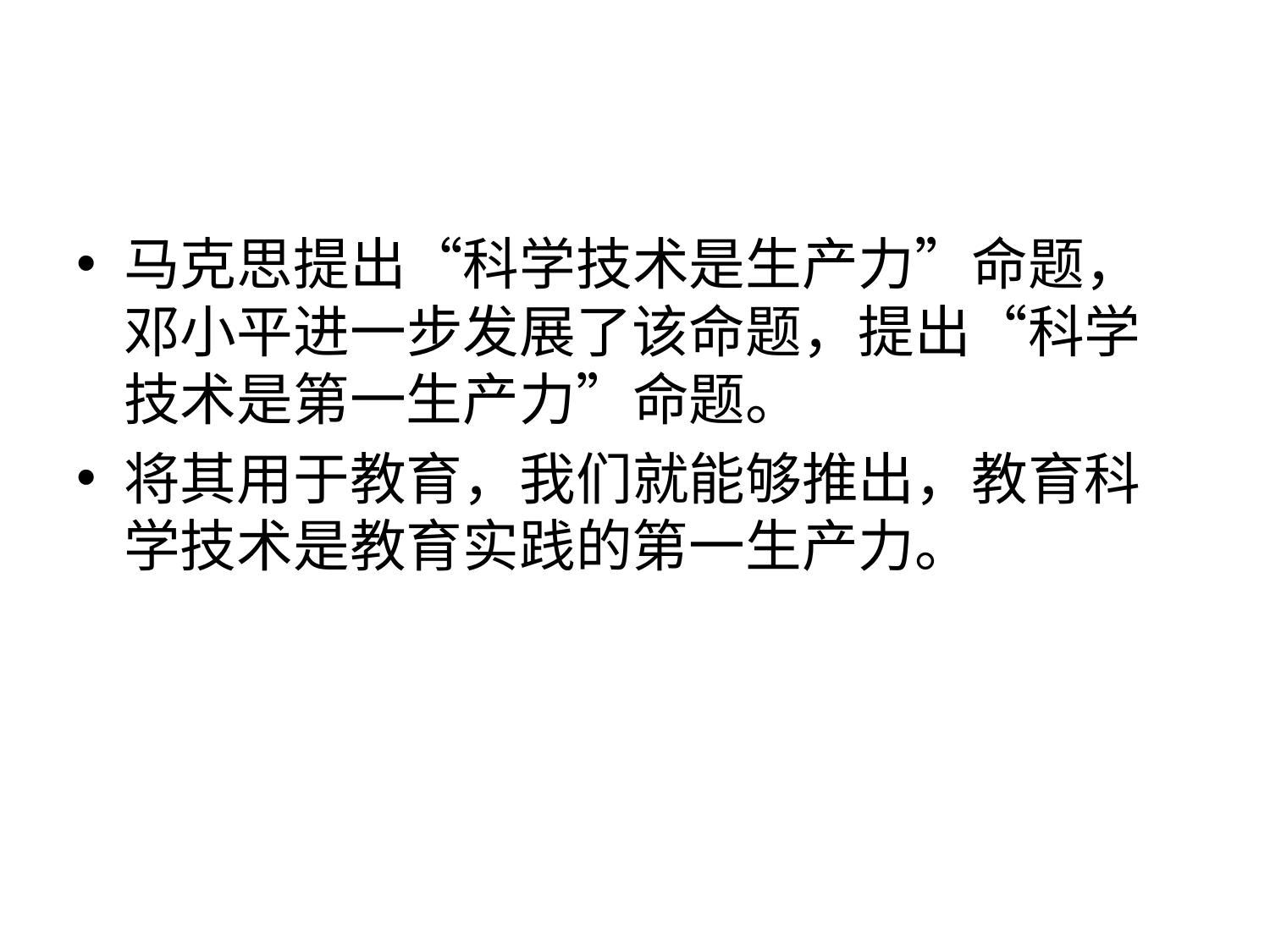

#
马克思提出“科学技术是生产力”命题，邓小平进一步发展了该命题，提出“科学技术是第一生产力”命题。
将其用于教育，我们就能够推出，教育科学技术是教育实践的第一生产力。